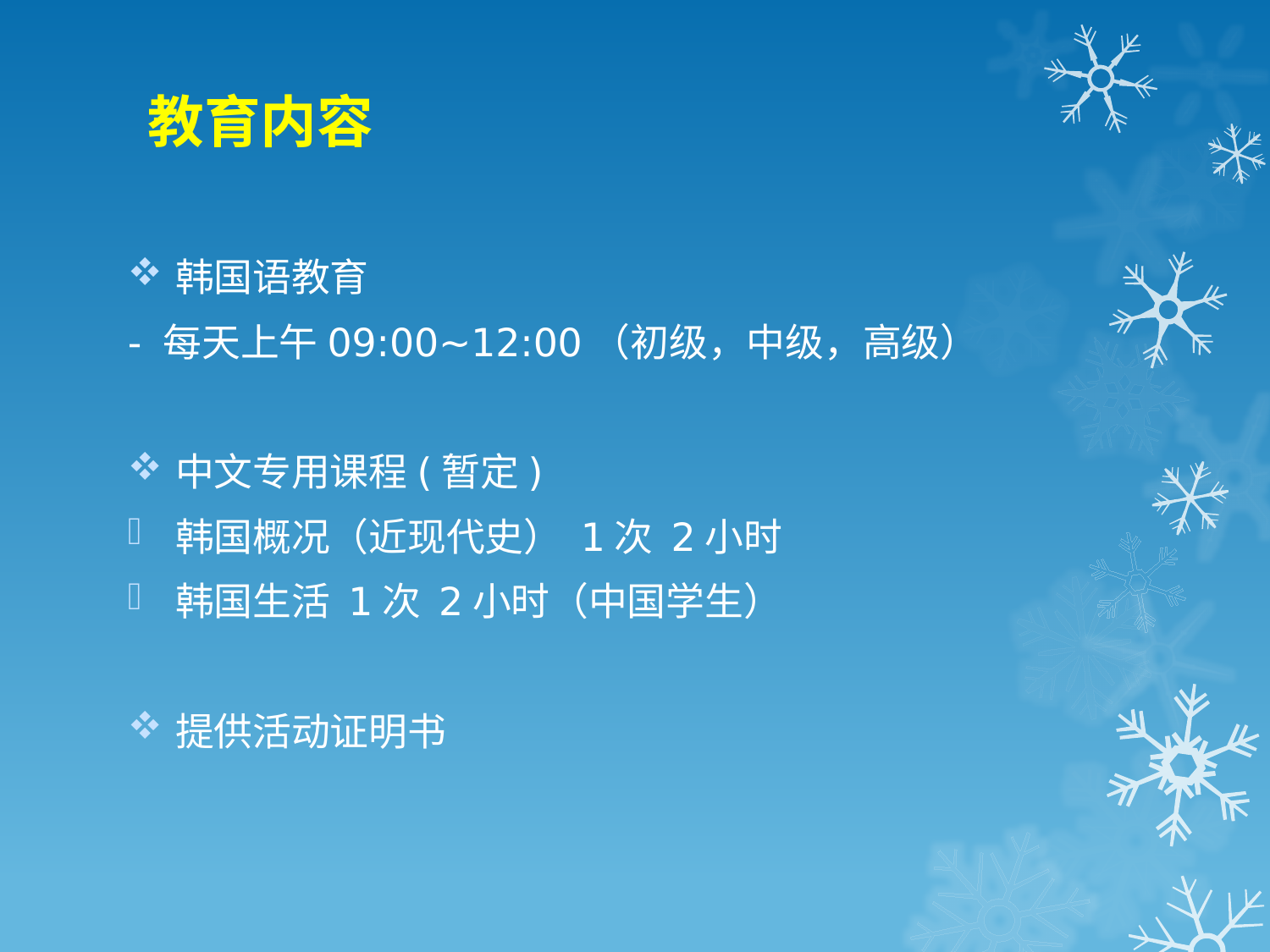

# 教育内容
韩国语教育
- 每天上午09:00~12:00（初级，中级，高级）

中文专用课程(暂定)
韩国概况（近现代史） 1次 2小时
韩国生活 1次 2小时（中国学生）

提供活动证明书